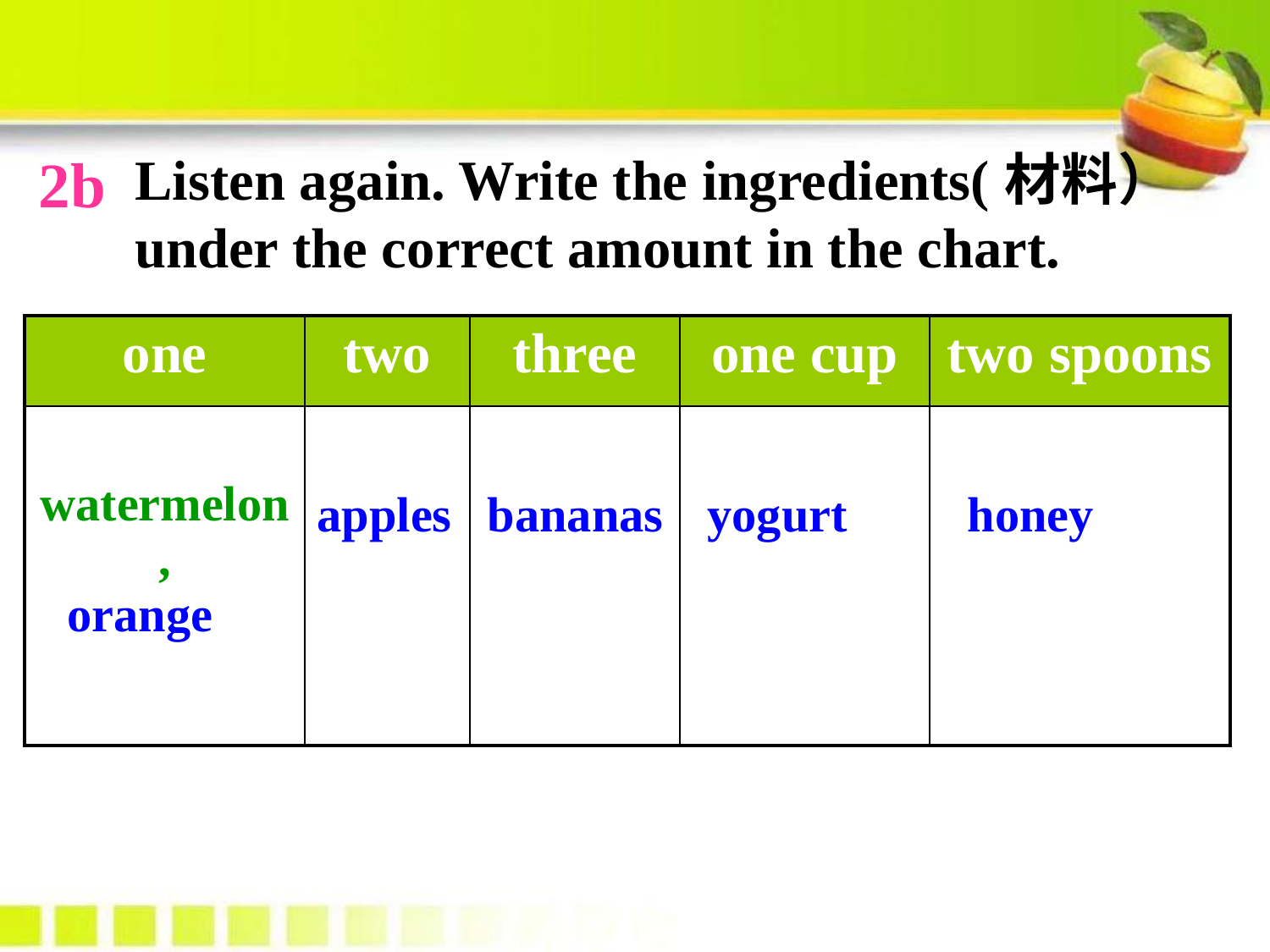

2b
Listen again. Write the ingredients(材料） under the correct amount in the chart.
| one | two | three | one cup | two spoons |
| --- | --- | --- | --- | --- |
| watermelon, |  |  |  |  |
apples
bananas
yogurt
honey
orange